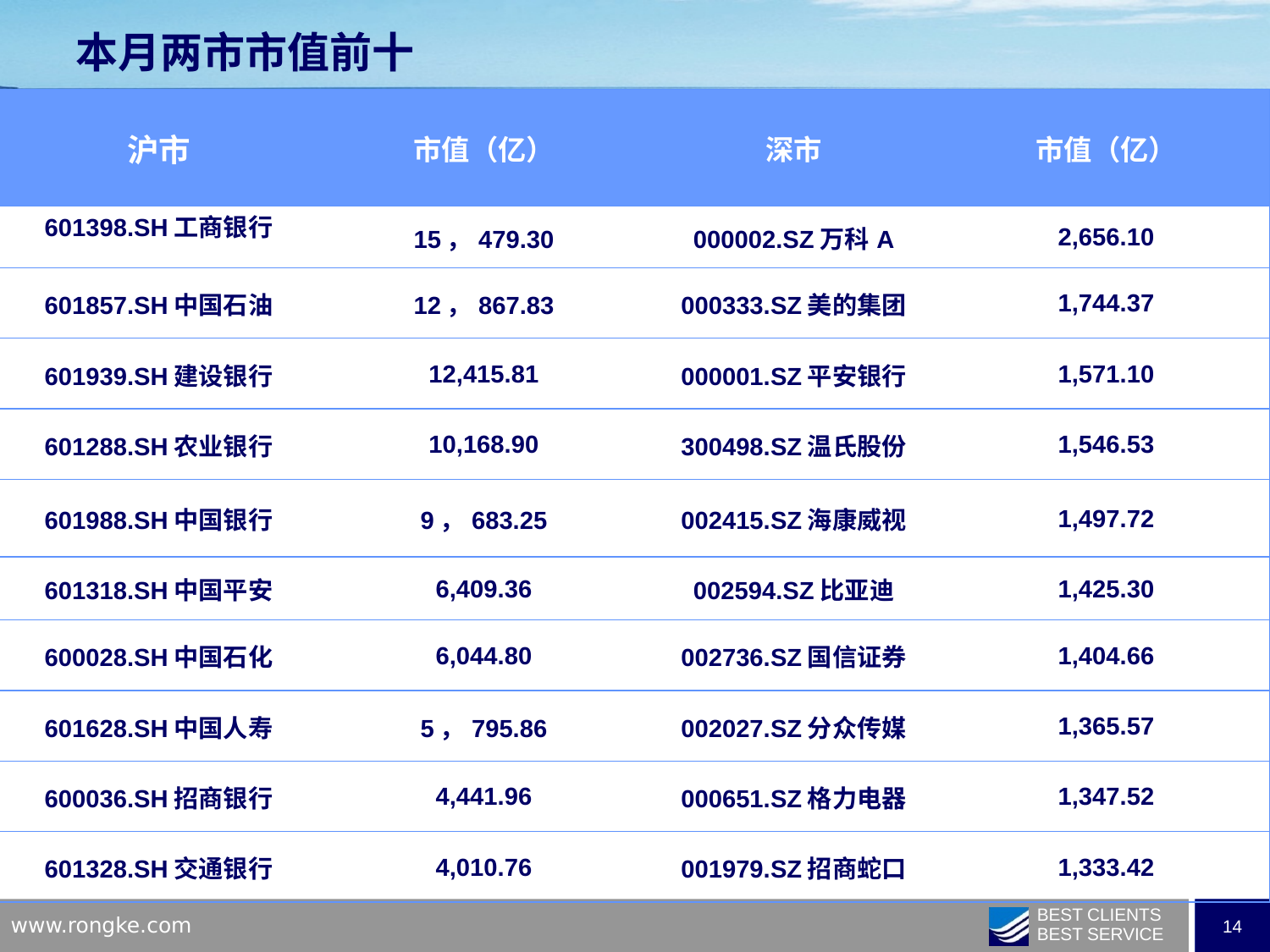

本月两市市值前十
| 沪市 | 市值（亿） | 深市 | 市值（亿） |
| --- | --- | --- | --- |
| 601398.SH工商银行 | 15，479.30 | 000002.SZ万科A | 2,656.10 |
| 601857.SH中国石油 | 12，867.83 | 000333.SZ美的集团 | 1,744.37 |
| 601939.SH建设银行 | 12,415.81 | 000001.SZ平安银行 | 1,571.10 |
| 601288.SH农业银行 | 10,168.90 | 300498.SZ温氏股份 | 1,546.53 |
| 601988.SH中国银行 | 9，683.25 | 002415.SZ海康威视 | 1,497.72 |
| 601318.SH中国平安 | 6,409.36 | 002594.SZ比亚迪 | 1,425.30 |
| 600028.SH中国石化 | 6,044.80 | 002736.SZ国信证券 | 1,404.66 |
| 601628.SH中国人寿 | 5，795.86 | 002027.SZ分众传媒 | 1,365.57 |
| 600036.SH招商银行 | 4,441.96 | 000651.SZ格力电器 | 1,347.52 |
| 601328.SH交通银行 | 4,010.76 | 001979.SZ招商蛇口 | 1,333.42 |